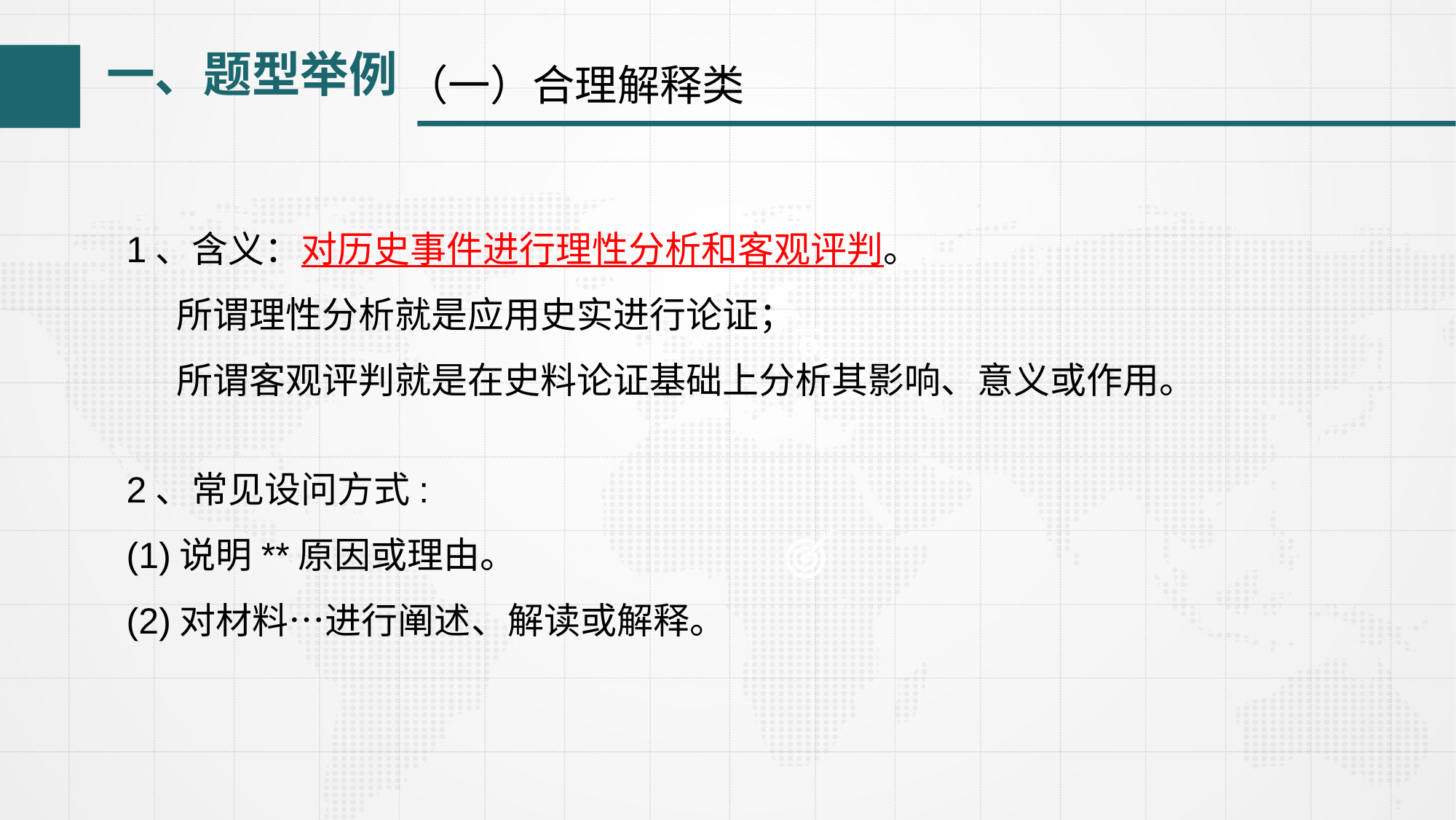

（一）合理解释类
一、题型举例

1、含义：对历史事件进行理性分析和客观评判。
     所谓理性分析就是应用史实进行论证；
     所谓客观评判就是在史料论证基础上分析其影响、意义或作用。

2、常见设问方式:
(1)说明**原因或理由。
(2)对材料…进行阐述、解读或解释。